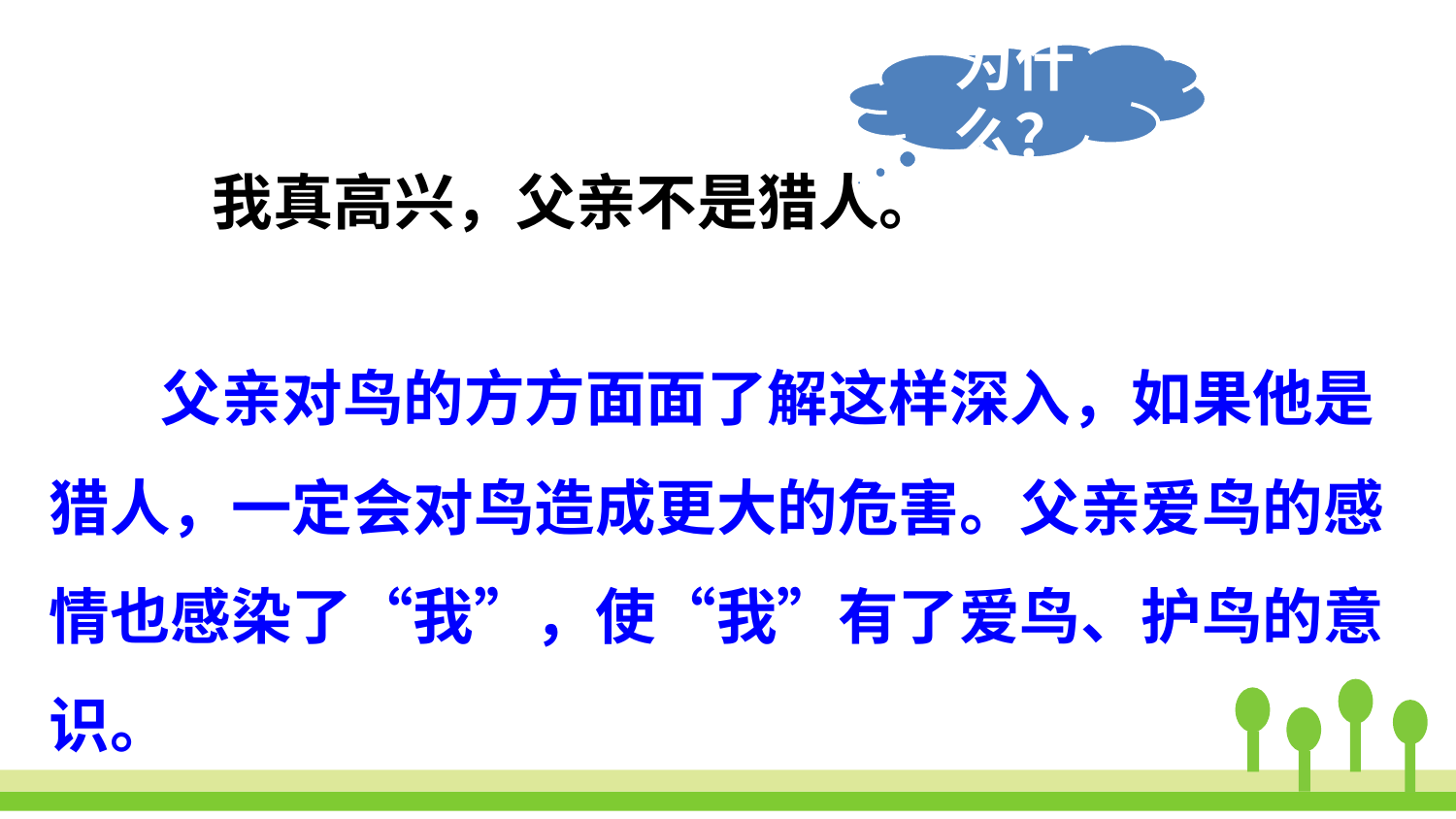

为什么？
我真高兴，父亲不是猎人。

       父亲对鸟的方方面面了解这样深入，如果他是猎人，一定会对鸟造成更大的危害。父亲爱鸟的感情也感染了“我”，使“我”有了爱鸟、护鸟的意识。